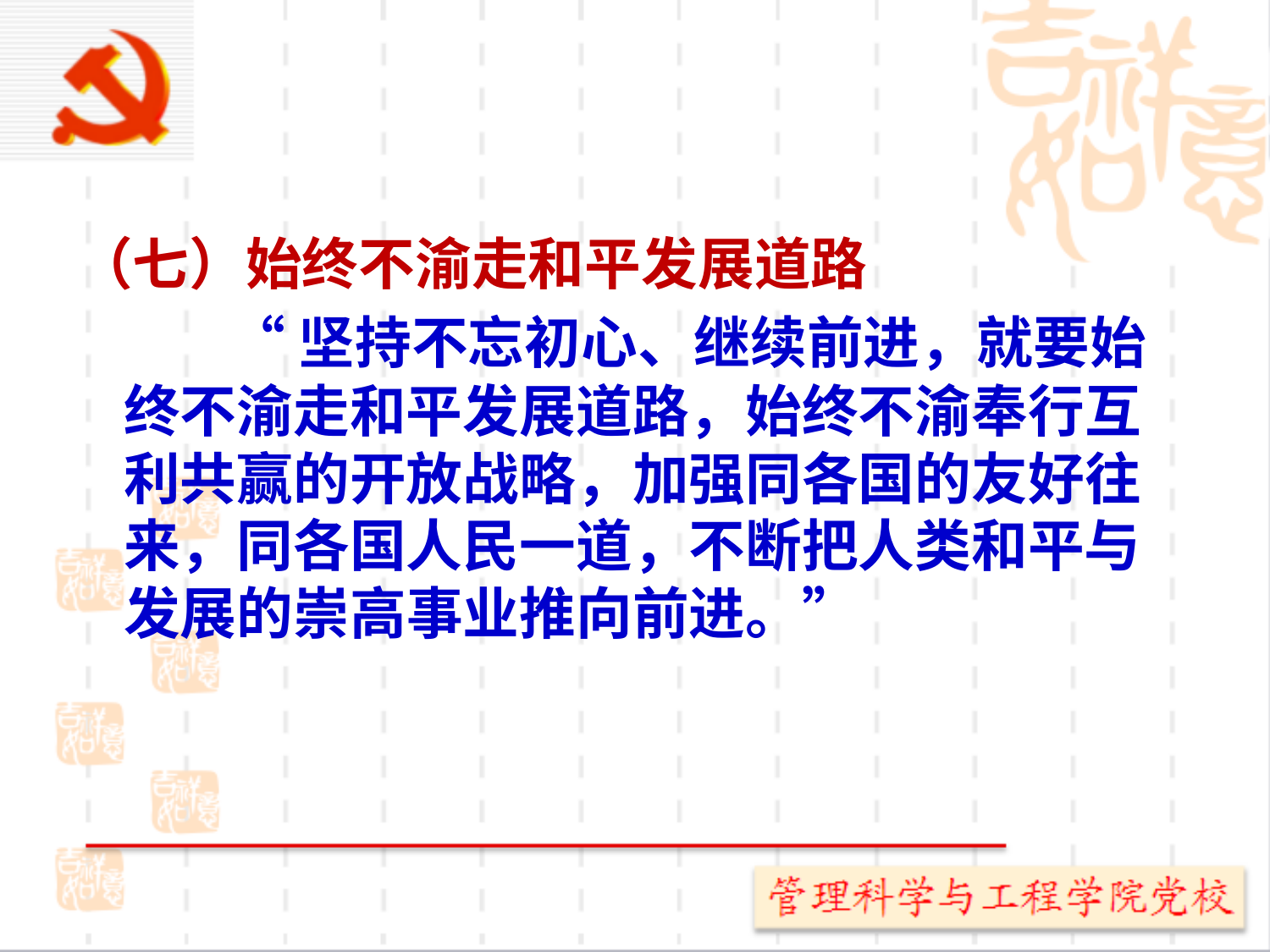

#
（七）始终不渝走和平发展道路
            “坚持不忘初心、继续前进，就要始终不渝走和平发展道路，始终不渝奉行互利共赢的开放战略，加强同各国的友好往来，同各国人民一道，不断把人类和平与发展的崇高事业推向前进。”